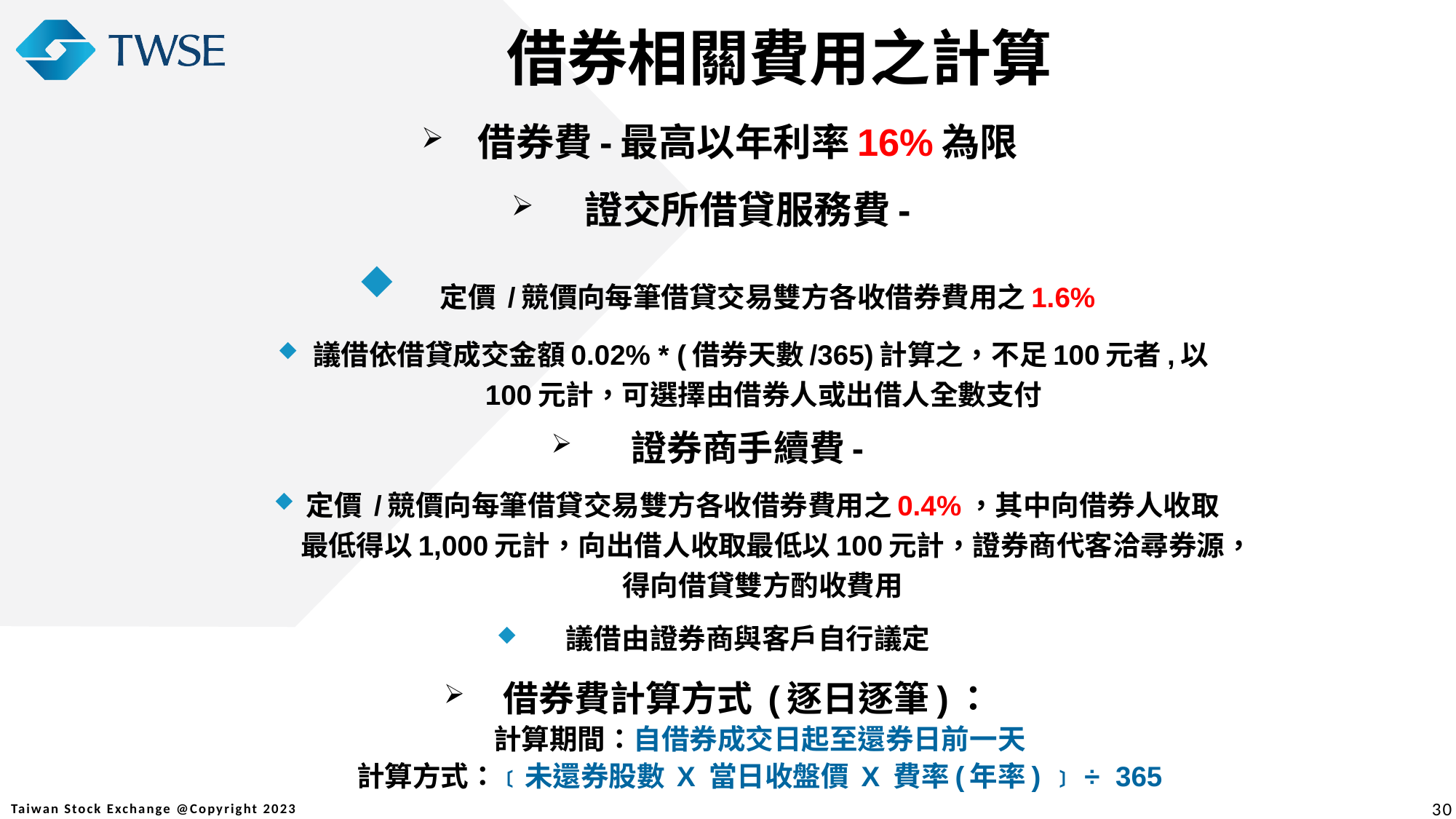

借券相關費用之計算
借券費-最高以年利率16%為限
證交所借貸服務費-
 定價 /競價向每筆借貸交易雙方各收借券費用之1.6%
議借依借貸成交金額0.02% * (借券天數/365)計算之，不足100元者,以100元計，可選擇由借券人或出借人全數支付
證券商手續費-
定價 /競價向每筆借貸交易雙方各收借券費用之0.4%，其中向借券人收取最低得以1,000元計，向出借人收取最低以100元計，證券商代客洽尋券源，得向借貸雙方酌收費用
議借由證券商與客戶自行議定
借券費計算方式 (逐日逐筆)：
計算期間：自借券成交日起至還券日前一天
計算方式：﹝未還券股數 X 當日收盤價 X 費率(年率) ﹞ ÷  365

30